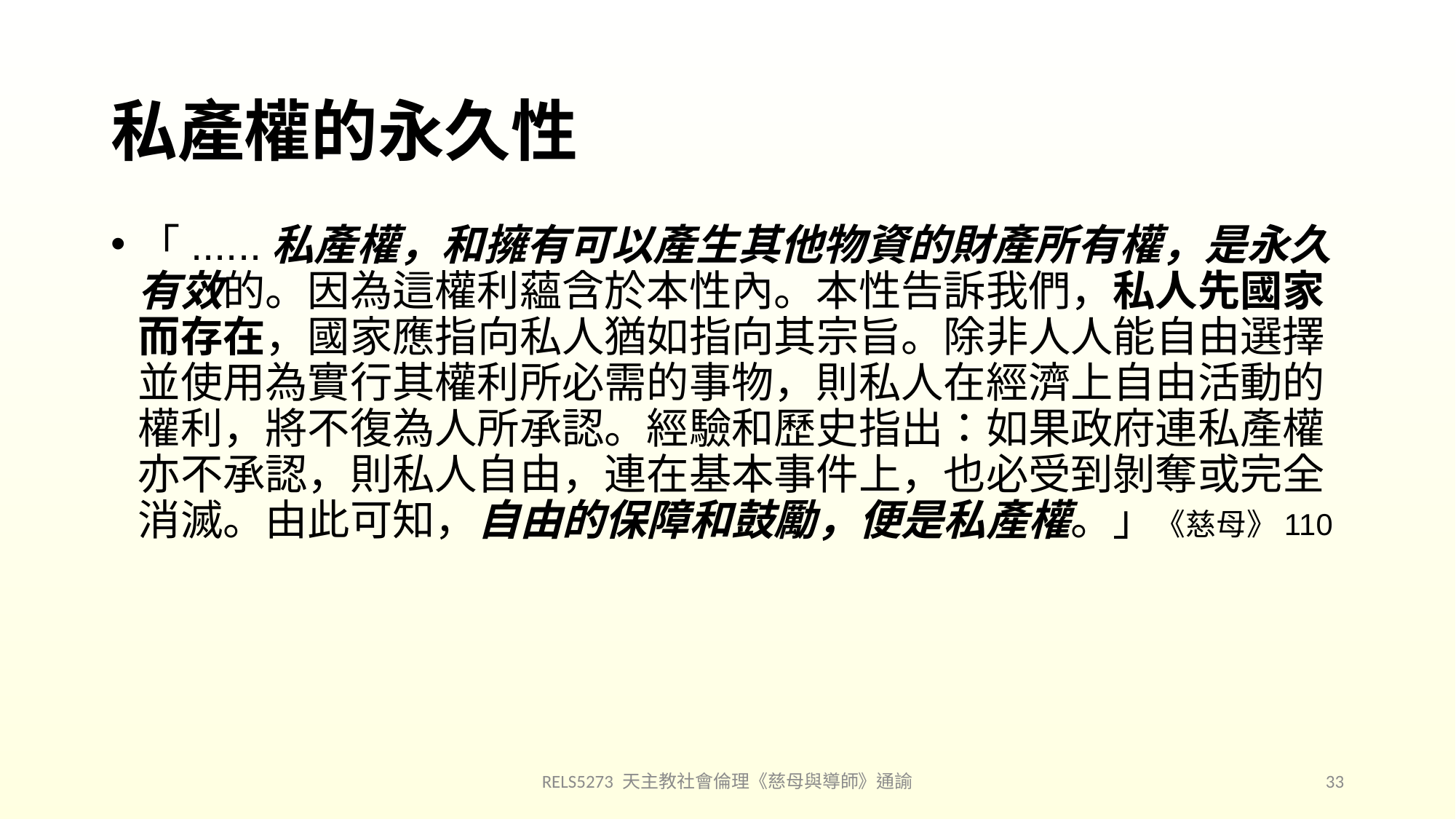

# 私產權的永久性
「......私產權，和擁有可以產生其他物資的財產所有權，是永久有效的。因為這權利蘊含於本性內。本性告訴我們，私人先國家而存在，國家應指向私人猶如指向其宗旨。除非人人能自由選擇並使用為實行其權利所必需的事物，則私人在經濟上自由活動的權利，將不復為人所承認。經驗和歷史指出：如果政府連私產權亦不承認，則私人自由，連在基本事件上，也必受到剝奪或完全消滅。由此可知，自由的保障和鼓勵，便是私產權。」《慈母》110

RELS5273 天主教社會倫理《慈母與導師》通諭
33